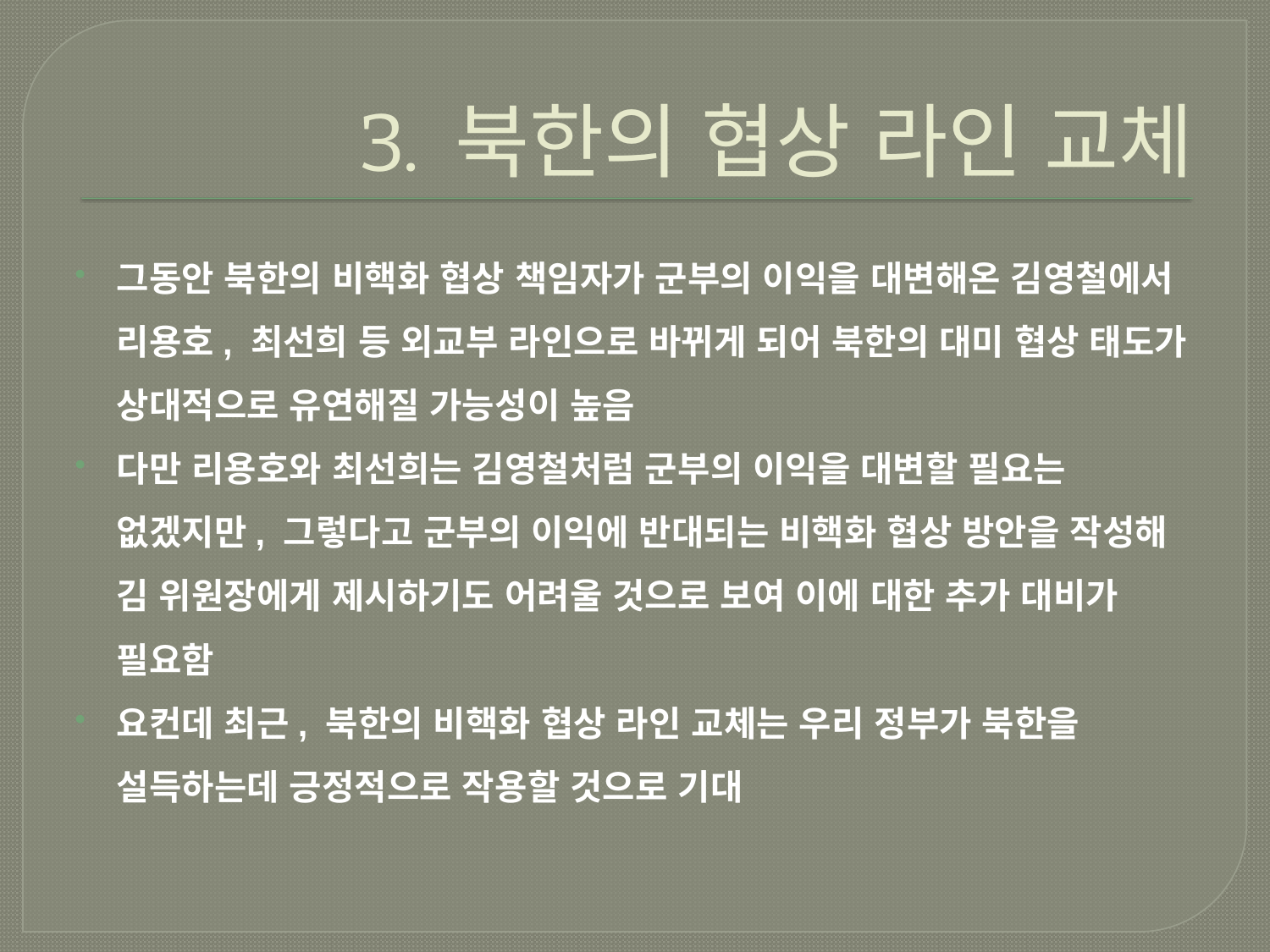

# 3. 북한의 협상 라인 교체
그동안 북한의 비핵화 협상 책임자가 군부의 이익을 대변해온 김영철에서 리용호, 최선희 등 외교부 라인으로 바뀌게 되어 북한의 대미 협상 태도가 상대적으로 유연해질 가능성이 높음
다만 리용호와 최선희는 김영철처럼 군부의 이익을 대변할 필요는 없겠지만, 그렇다고 군부의 이익에 반대되는 비핵화 협상 방안을 작성해 김 위원장에게 제시하기도 어려울 것으로 보여 이에 대한 추가 대비가 필요함
요컨데 최근, 북한의 비핵화 협상 라인 교체는 우리 정부가 북한을 설득하는데 긍정적으로 작용할 것으로 기대